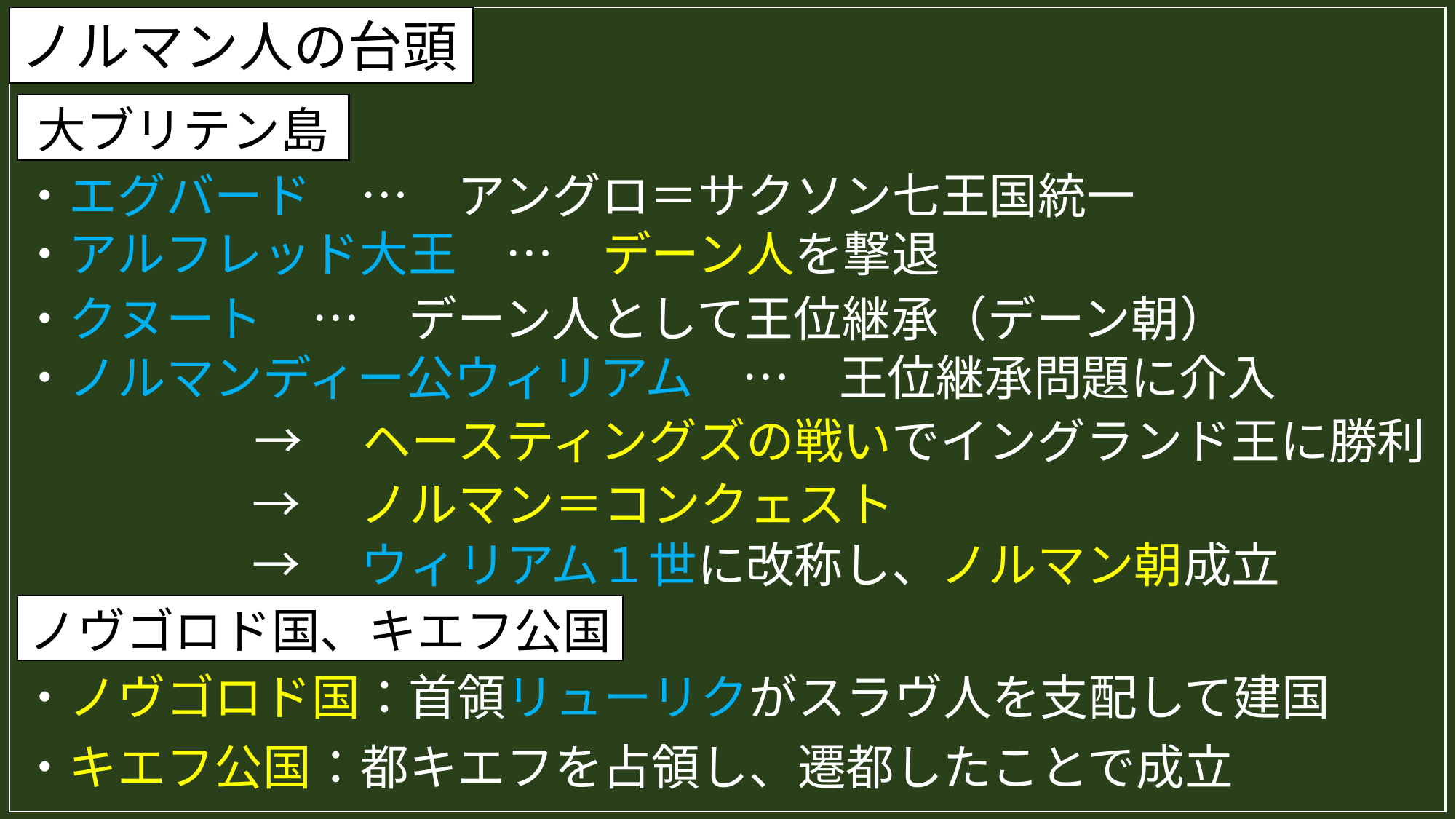

ノルマン人の台頭
大ブリテン島
・エグバード　…　アングロ＝サクソン七王国統一
・アルフレッド大王　…　デーン人を撃退
・クヌート　…　デーン人として王位継承（デーン朝）
・ノルマンディー公ウィリアム　…　王位継承問題に介入
→　ヘースティングズの戦いでイングランド王に勝利
→　ノルマン＝コンクェスト
→　ウィリアム１世に改称し、ノルマン朝成立
ノヴゴロド国、キエフ公国
・ノヴゴロド国：首領リューリクがスラヴ人を支配して建国
・キエフ公国：都キエフを占領し、遷都したことで成立